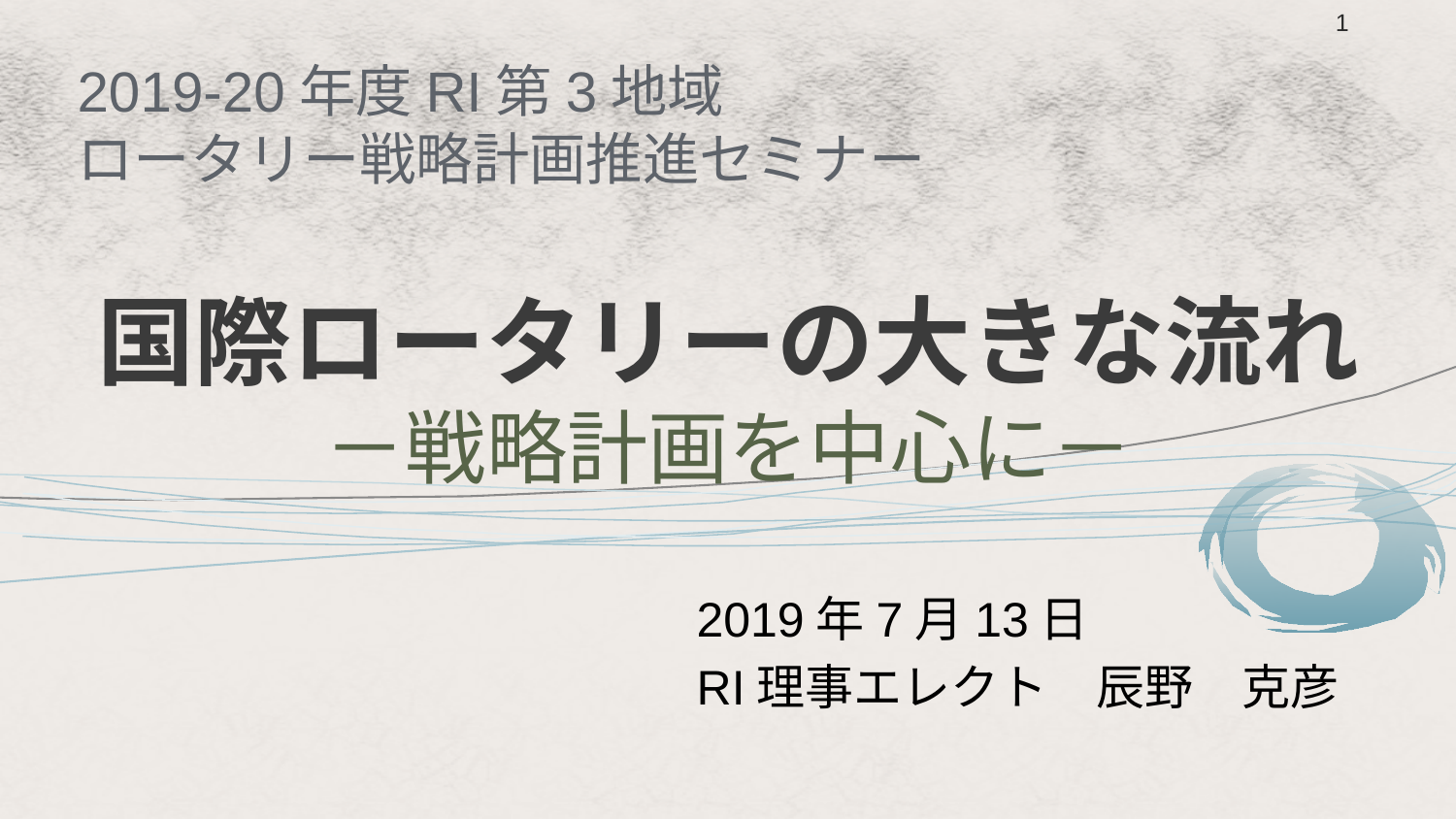

1
2019-20年度RI第3地域
ロータリー戦略計画推進セミナー
# 国際ロータリーの大きな流れ －戦略計画を中心に－
2019年7月13日
RI理事エレクト　辰野　克彦